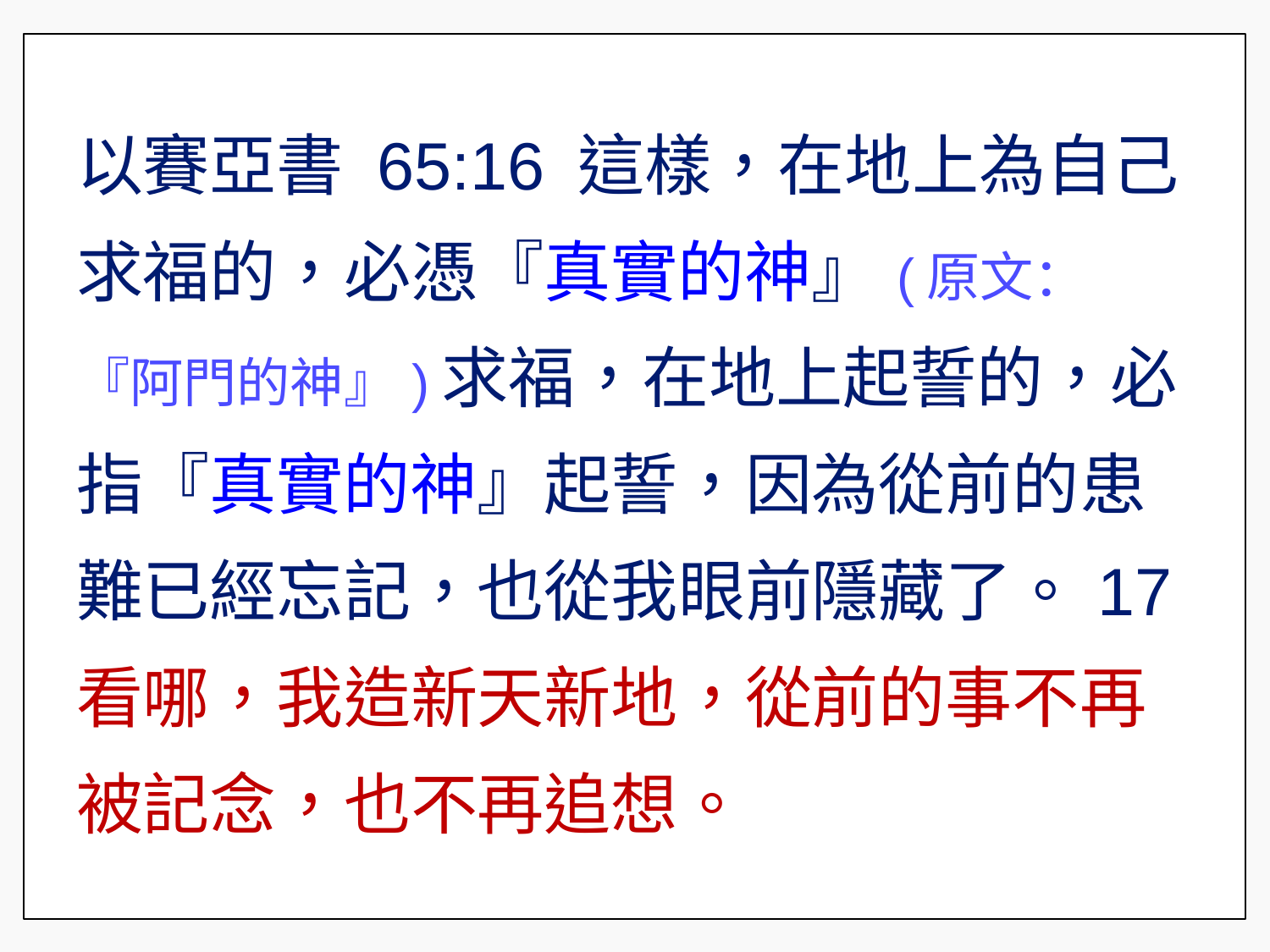

以賽亞書 65:16 這樣，在地上為自己求福的，必憑『真實的神』(原文：『阿門的神』)求福，在地上起誓的，必指『真實的神』起誓，因為從前的患難已經忘記，也從我眼前隱藏了。17 看哪，我造新天新地，從前的事不再被記念，也不再追想。